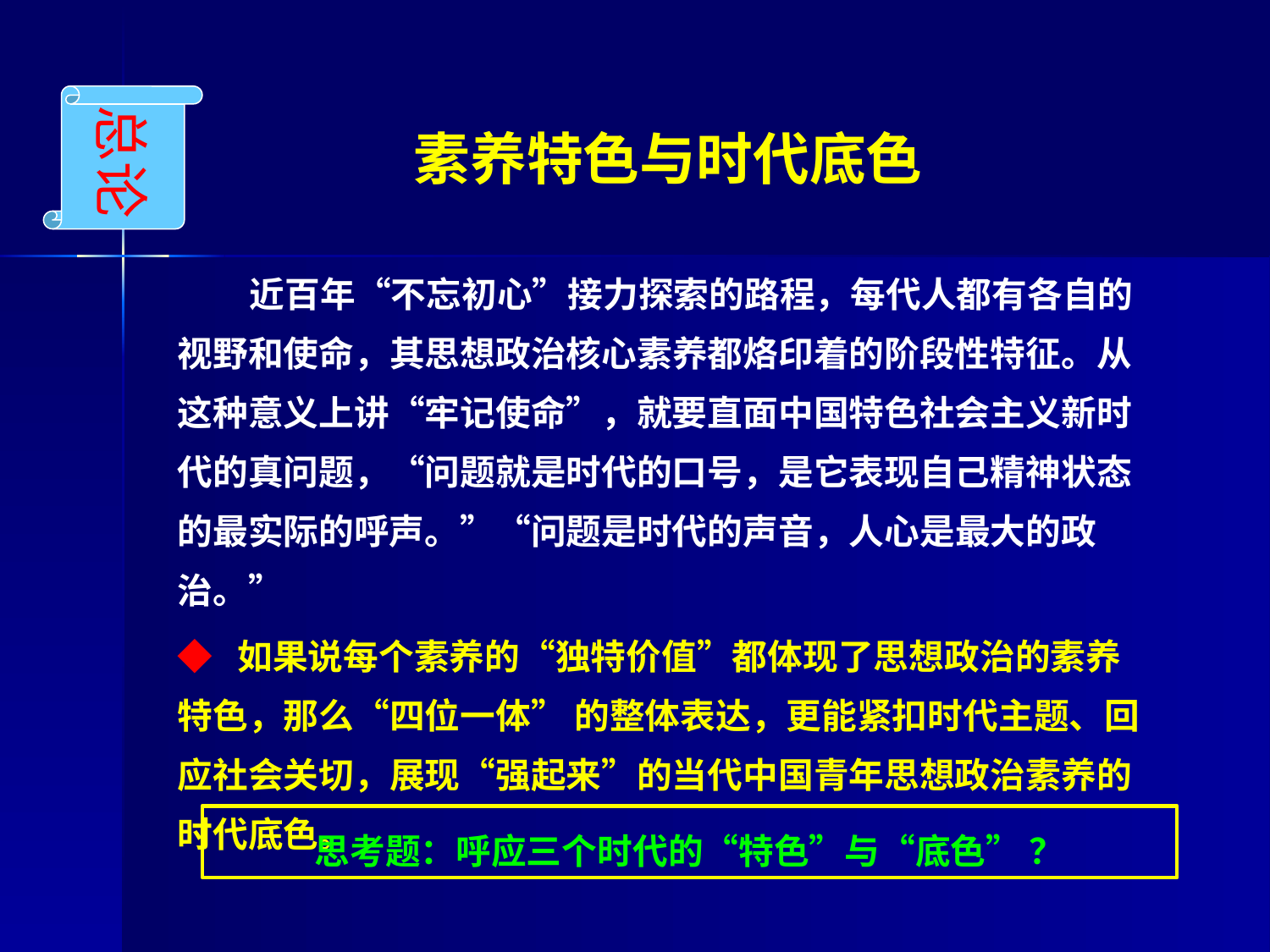

# 素养特色与时代底色
总论
         近百年“不忘初心”接力探索的路程，每代人都有各自的视野和使命，其思想政治核心素养都烙印着的阶段性特征。从这种意义上讲“牢记使命”，就要直面中国特色社会主义新时代的真问题，“问题就是时代的口号，是它表现自己精神状态的最实际的呼声。”“问题是时代的声音，人心是最大的政治。”
◆  如果说每个素养的“独特价值”都体现了思想政治的素养特色，那么“四位一体” 的整体表达，更能紧扣时代主题、回应社会关切，展现“强起来”的当代中国青年思想政治素养的时代底色。
思考题：呼应三个时代的“特色”与“底色” ？